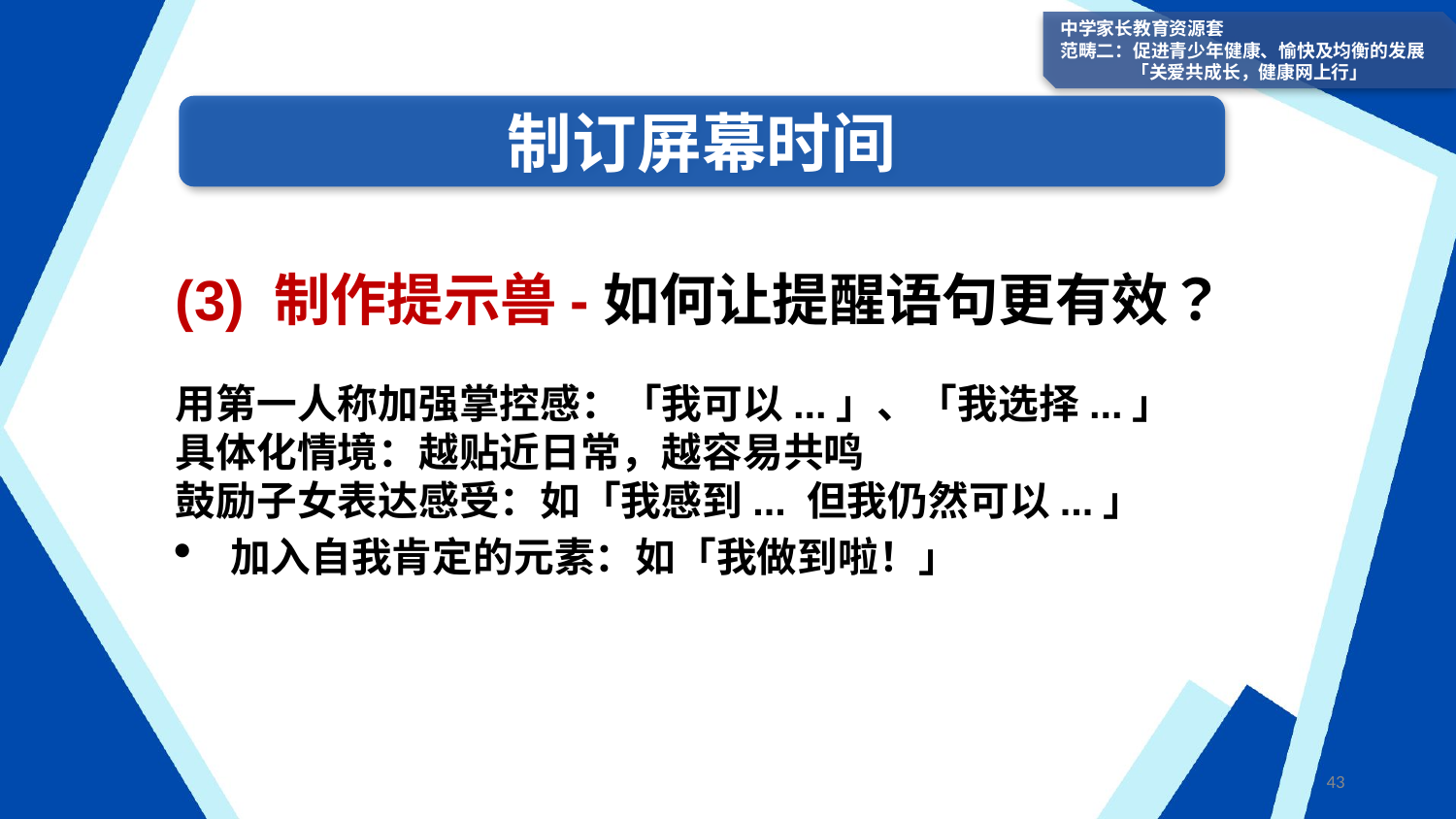

中学家长教育资源套
范畴二：促进青少年健康、愉快及均衡的发展
「关爱共成长，健康网上行」
制订屏幕时间
(3) 制作提示兽-如何让提醒语句更有效？
用第一人称加强掌控感：「我可以...」、「我选择...」
具体化情境：越贴近日常，越容易共鸣
鼓励子女表达感受：如「我感到... 但我仍然可以...」
加入自我肯定的元素：如「我做到啦！」
43